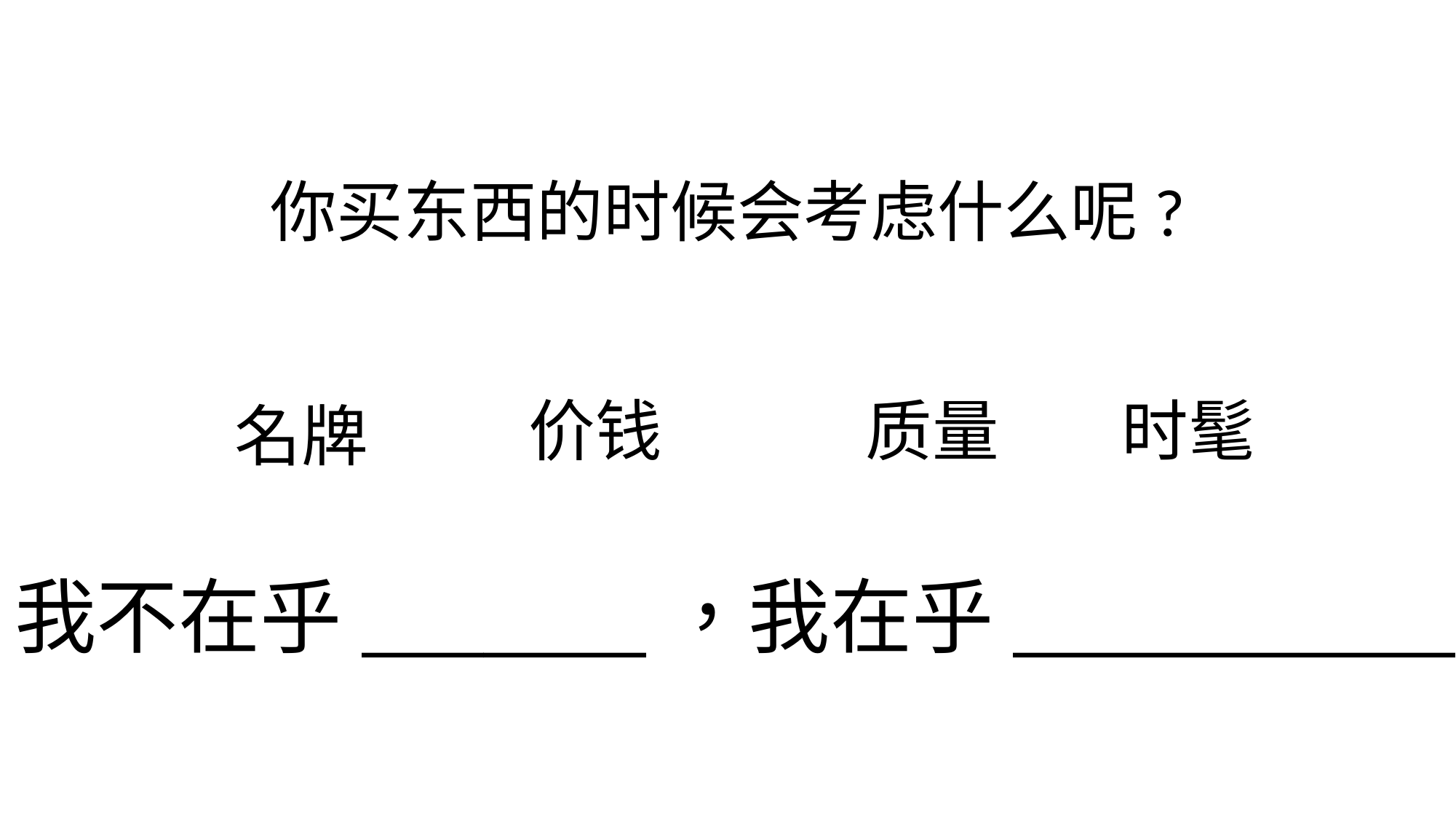

# 你买东西的时候会考虑什么呢?
价钱
质量
时髦
名牌
我不在乎_______，我在乎___________